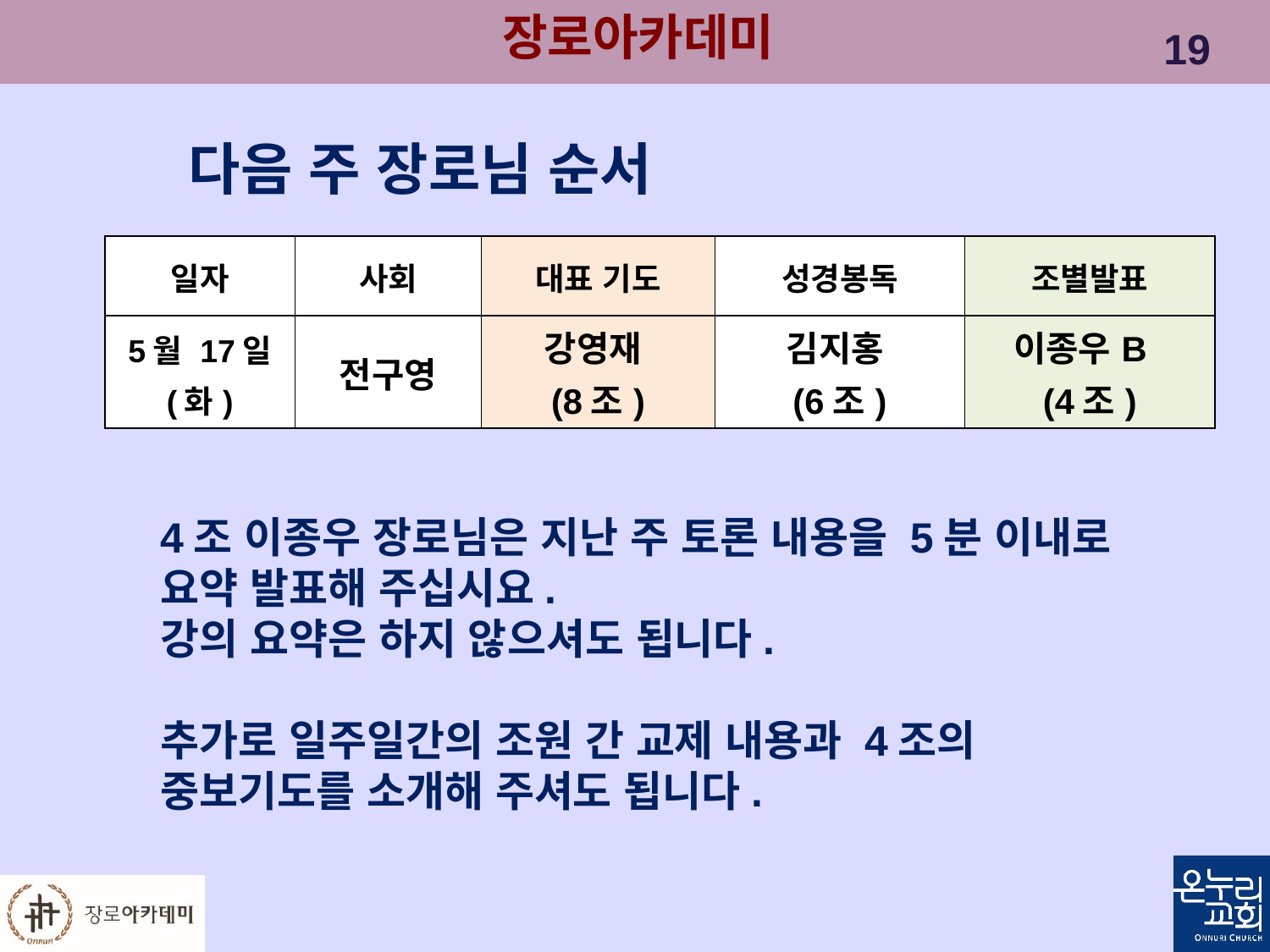

다음 주 장로님 순서
| 일자 | 사회 | 대표 기도 | 성경봉독 | 조별발표 |
| --- | --- | --- | --- | --- |
| 5월 17일 (화) | 전구영 | 강영재 (8조) | 김지홍 (6조) | 이종우B (4조) |
4조 이종우 장로님은 지난 주 토론 내용을 5분 이내로 요약 발표해 주십시요.
강의 요약은 하지 않으셔도 됩니다.

추가로 일주일간의 조원 간 교제 내용과 4조의
중보기도를 소개해 주셔도 됩니다.